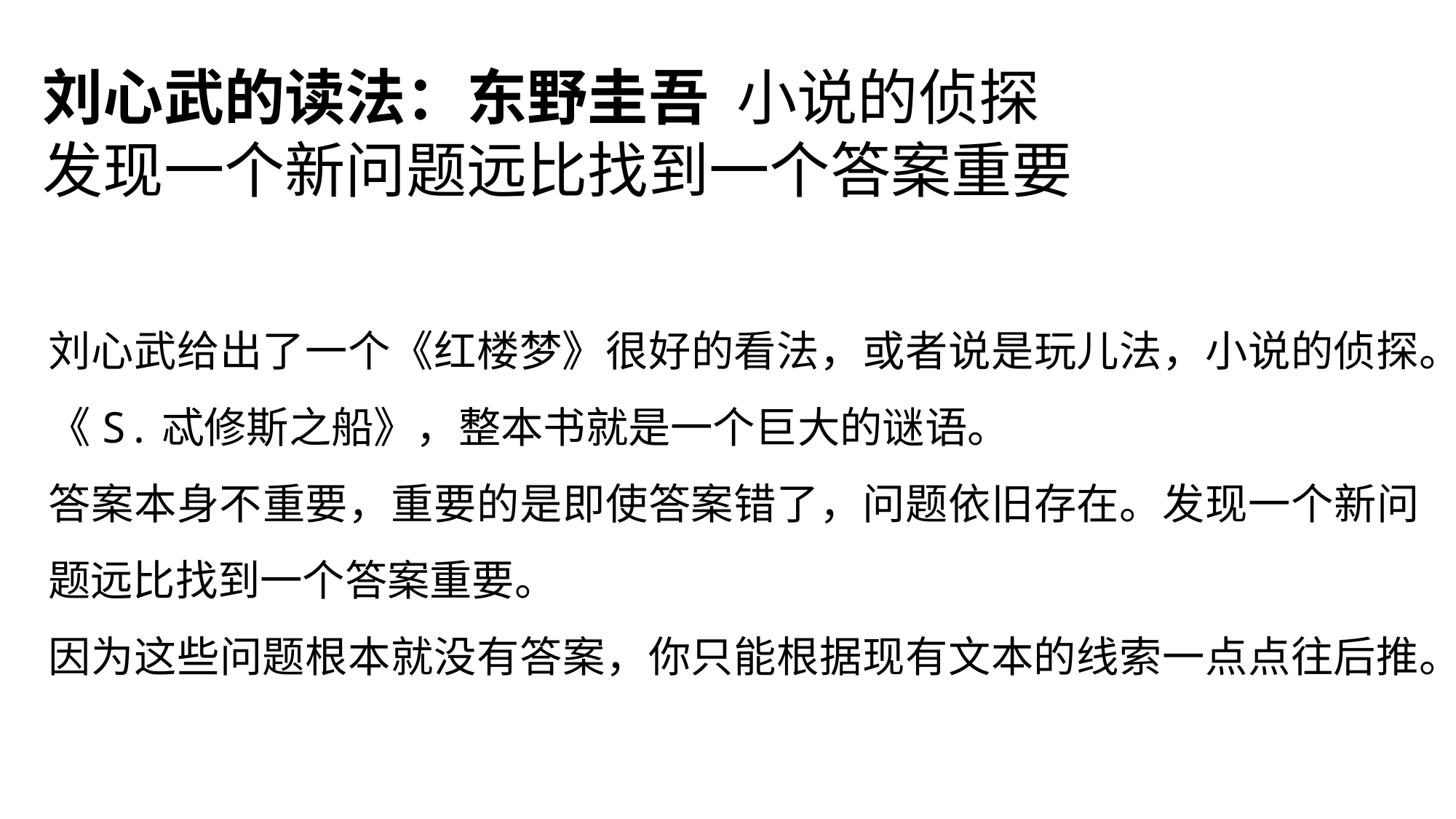

刘心武的读法：东野圭吾  小说的侦探
发现一个新问题远比找到一个答案重要
刘心武给出了一个《红楼梦》很好的看法，或者说是玩儿法，小说的侦探。
《S.忒修斯之船》，整本书就是一个巨大的谜语。
答案本身不重要，重要的是即使答案错了，问题依旧存在。发现一个新问题远比找到一个答案重要。
因为这些问题根本就没有答案，你只能根据现有文本的线索一点点往后推。